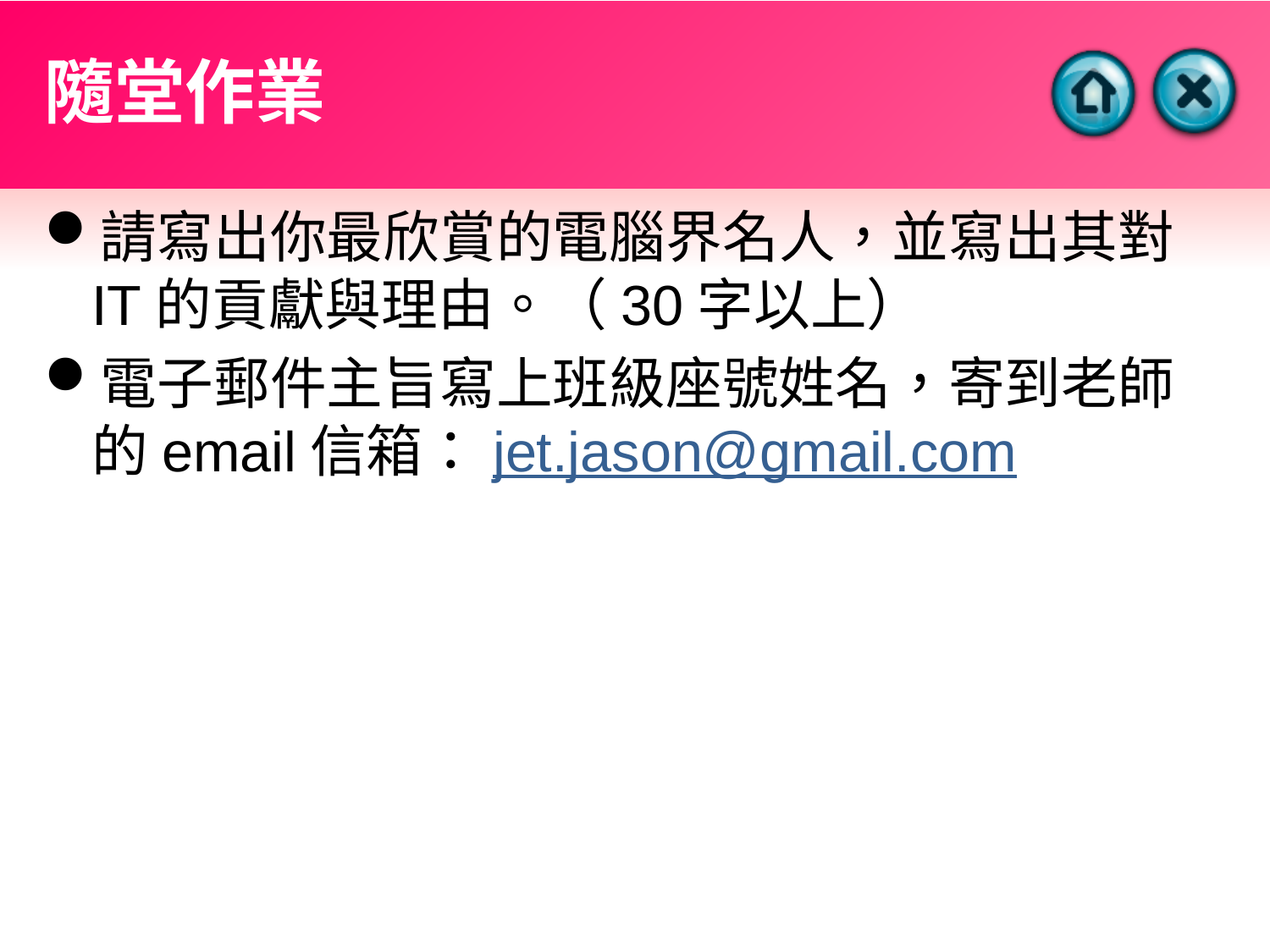

# 隨堂作業
請寫出你最欣賞的電腦界名人，並寫出其對IT的貢獻與理由。（30字以上）
電子郵件主旨寫上班級座號姓名，寄到老師的email信箱：jet.jason@gmail.com